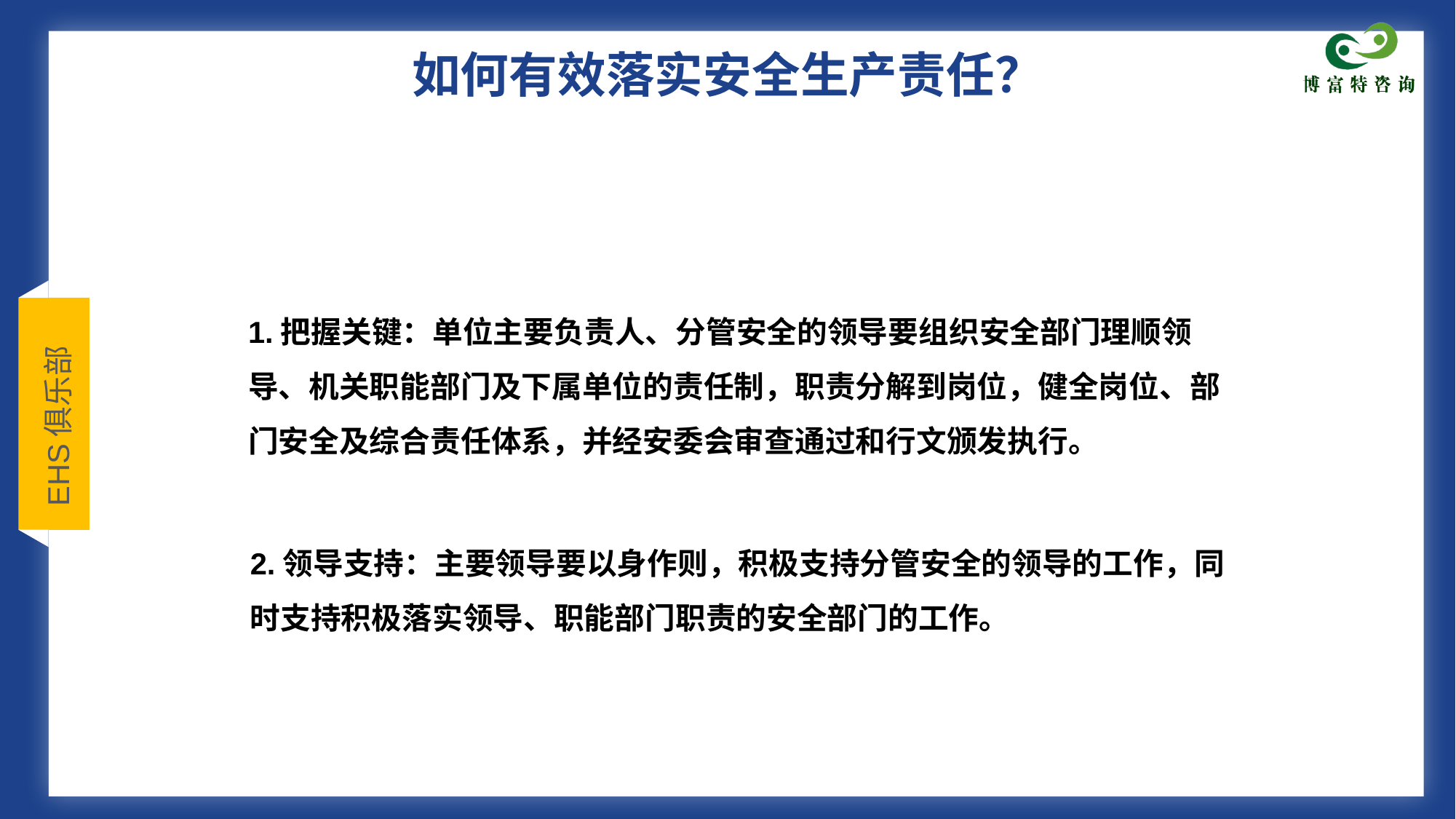

如何有效落实安全生产责任？
1.把握关键：单位主要负责人、分管安全的领导要组织安全部门理顺领导、机关职能部门及下属单位的责任制，职责分解到岗位，健全岗位、部门安全及综合责任体系，并经安委会审查通过和行文颁发执行。
2.领导支持：主要领导要以身作则，积极支持分管安全的领导的工作，同时支持积极落实领导、职能部门职责的安全部门的工作。